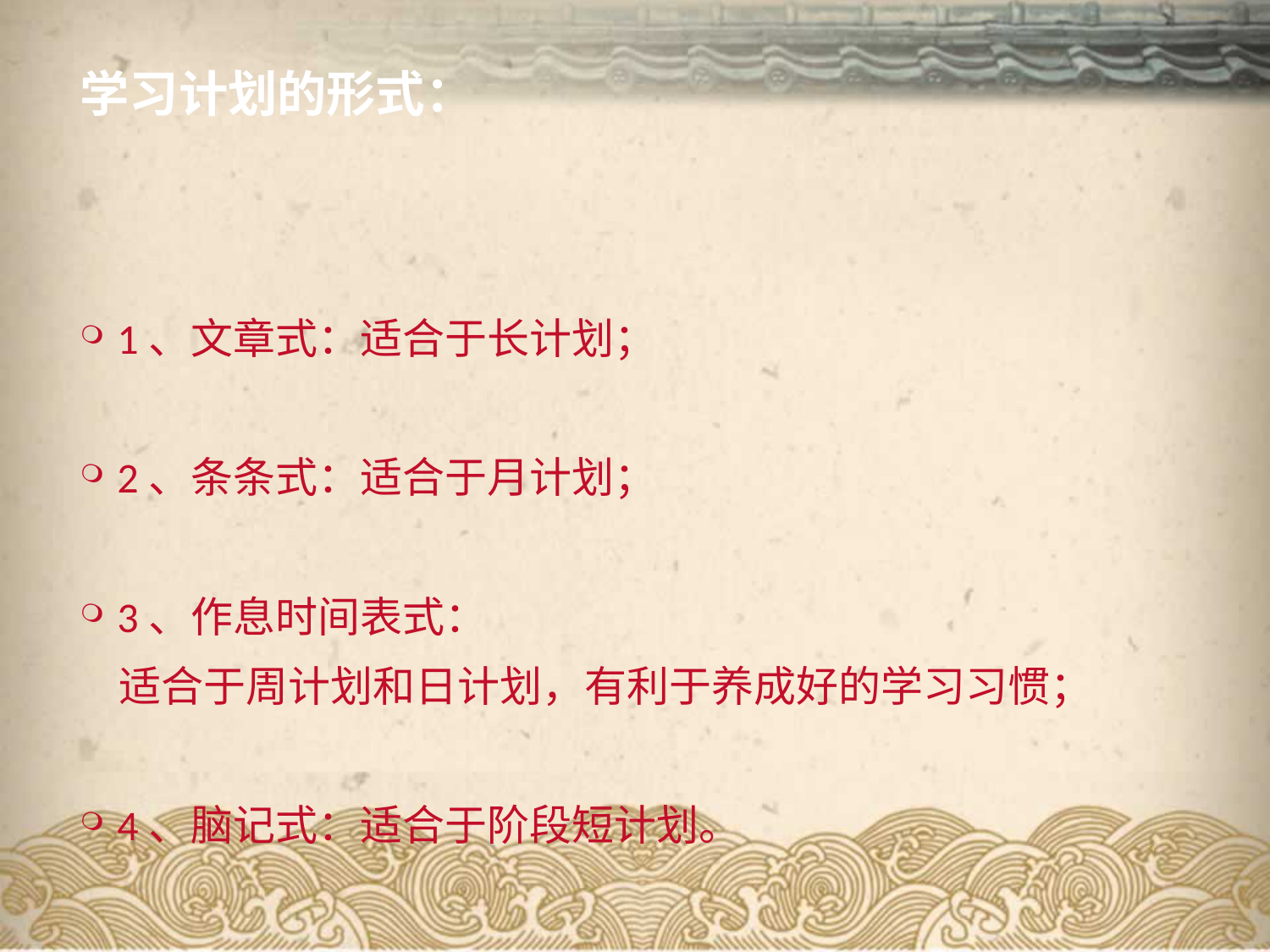

# 学习计划的形式：

1、文章式：适合于长计划；

2、条条式：适合于月计划；

3、作息时间表式：
   适合于周计划和日计划，有利于养成好的学习习惯；

4、脑记式：适合于阶段短计划。